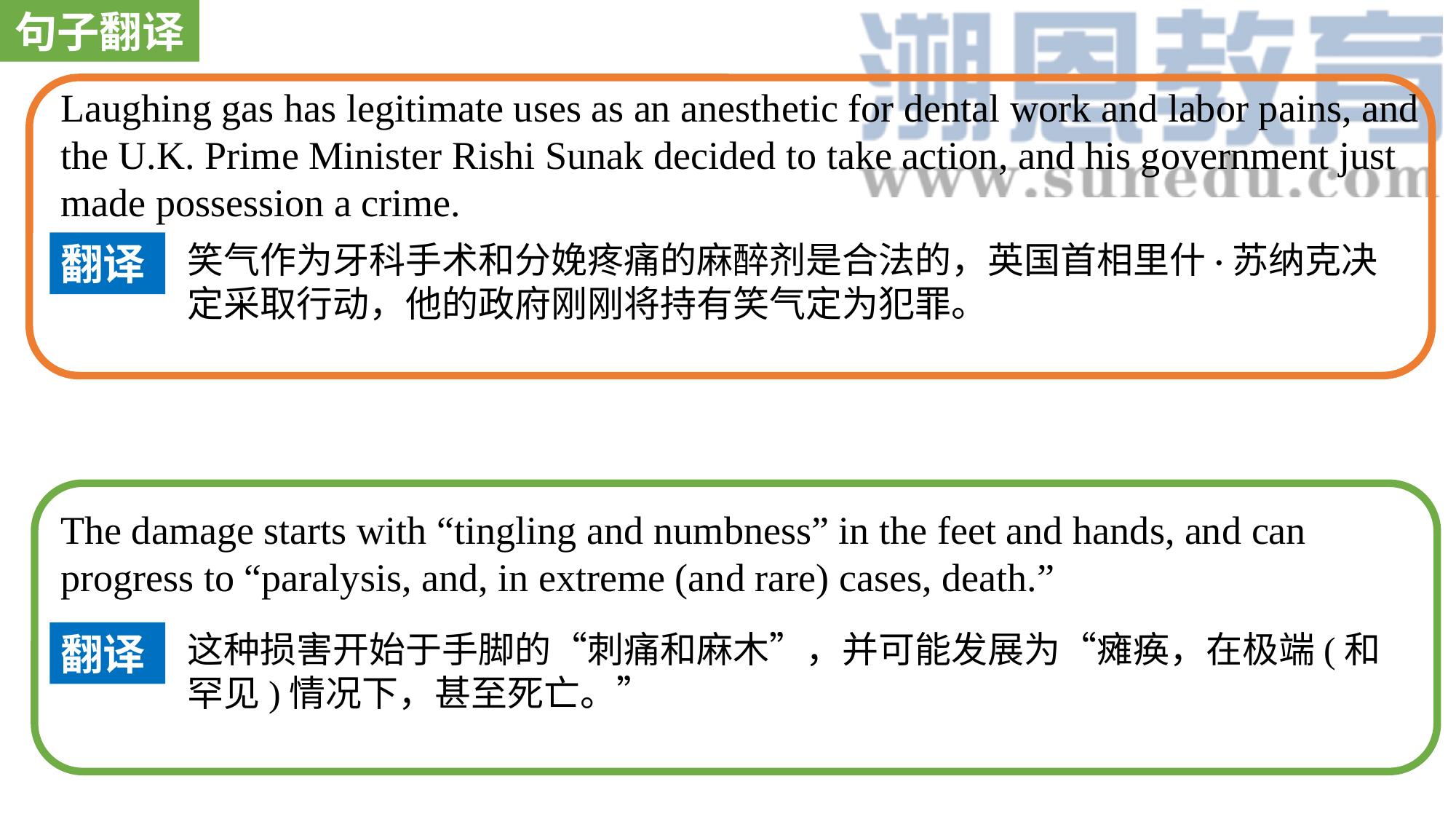

句子翻译
Laughing gas has legitimate uses as an anesthetic for dental work and labor pains, and the U.K. Prime Minister Rishi Sunak decided to take action, and his government just made possession a crime.

笑气作为牙科手术和分娩疼痛的麻醉剂是合法的，英国首相里什·苏纳克决定采取行动，他的政府刚刚将持有笑气定为犯罪。
翻译

The damage starts with “tingling and numbness” in the feet and hands, and can progress to “paralysis, and, in extreme (and rare) cases, death.”
这种损害开始于手脚的“刺痛和麻木”，并可能发展为“瘫痪，在极端(和罕见)情况下，甚至死亡。”
翻译